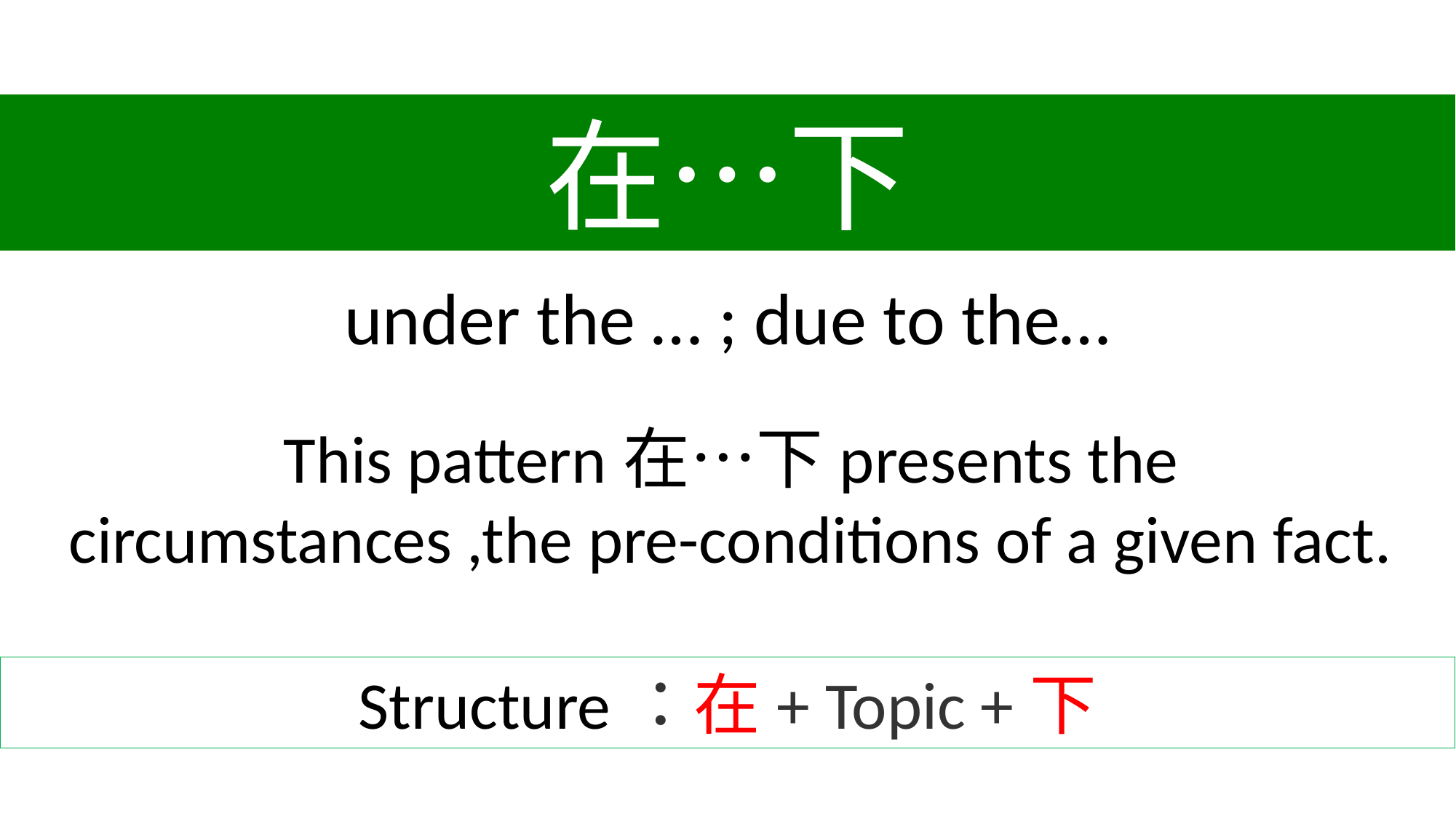

在…下
under the … ; due to the…
This pattern在…下presents the circumstances ,the pre-conditions of a given fact.
Structure：在+ Topic +下